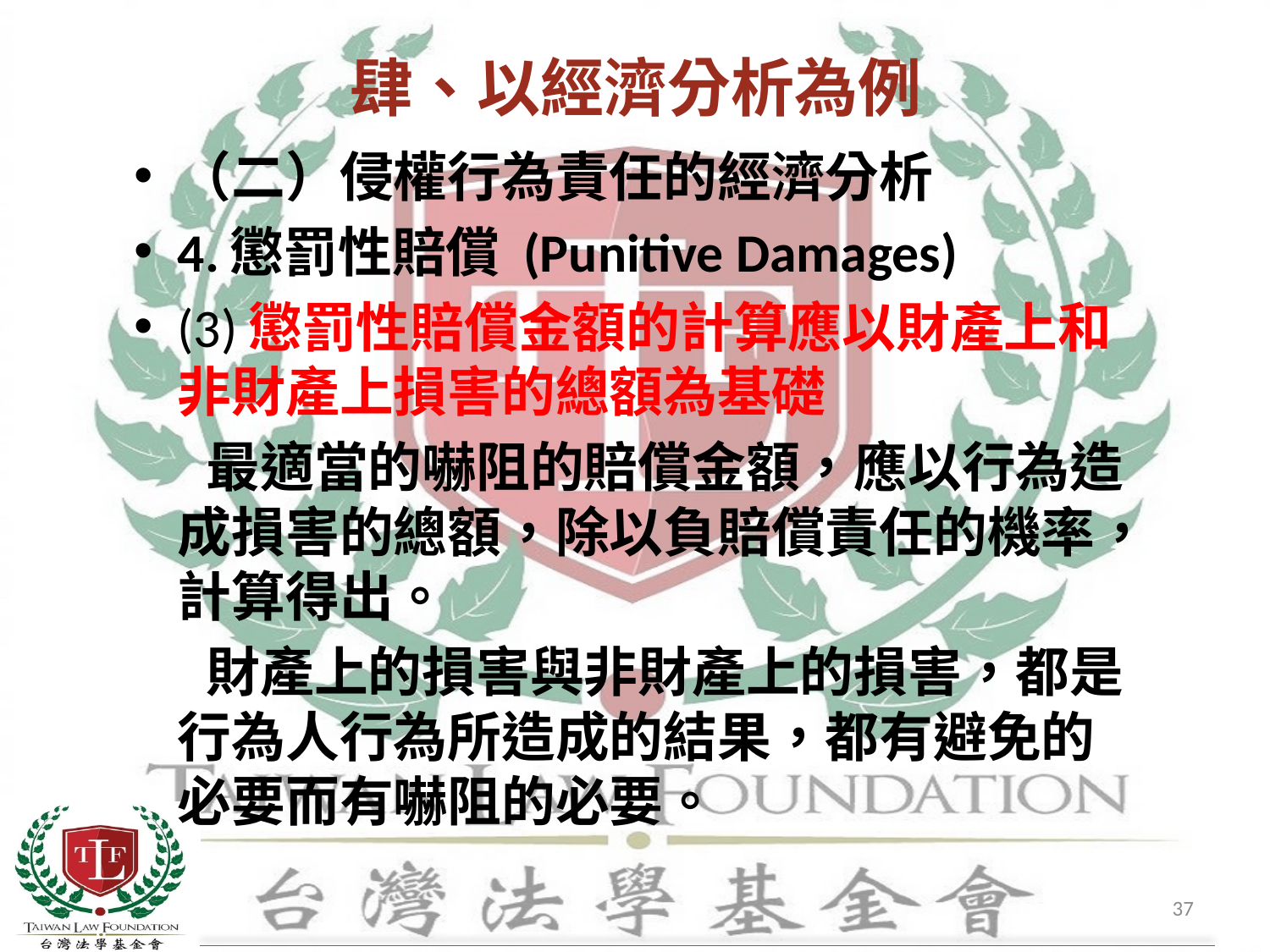

# 肆、以經濟分析為例
（二）侵權行為責任的經濟分析
4.懲罰性賠償 (Punitive Damages)
(3)懲罰性賠償金額的計算應以財產上和非財產上損害的總額為基礎
     最適當的嚇阻的賠償金額，應以行為造成損害的總額，除以負賠償責任的機率，計算得出。
     財產上的損害與非財產上的損害，都是行為人行為所造成的結果，都有避免的必要而有嚇阻的必要。
37